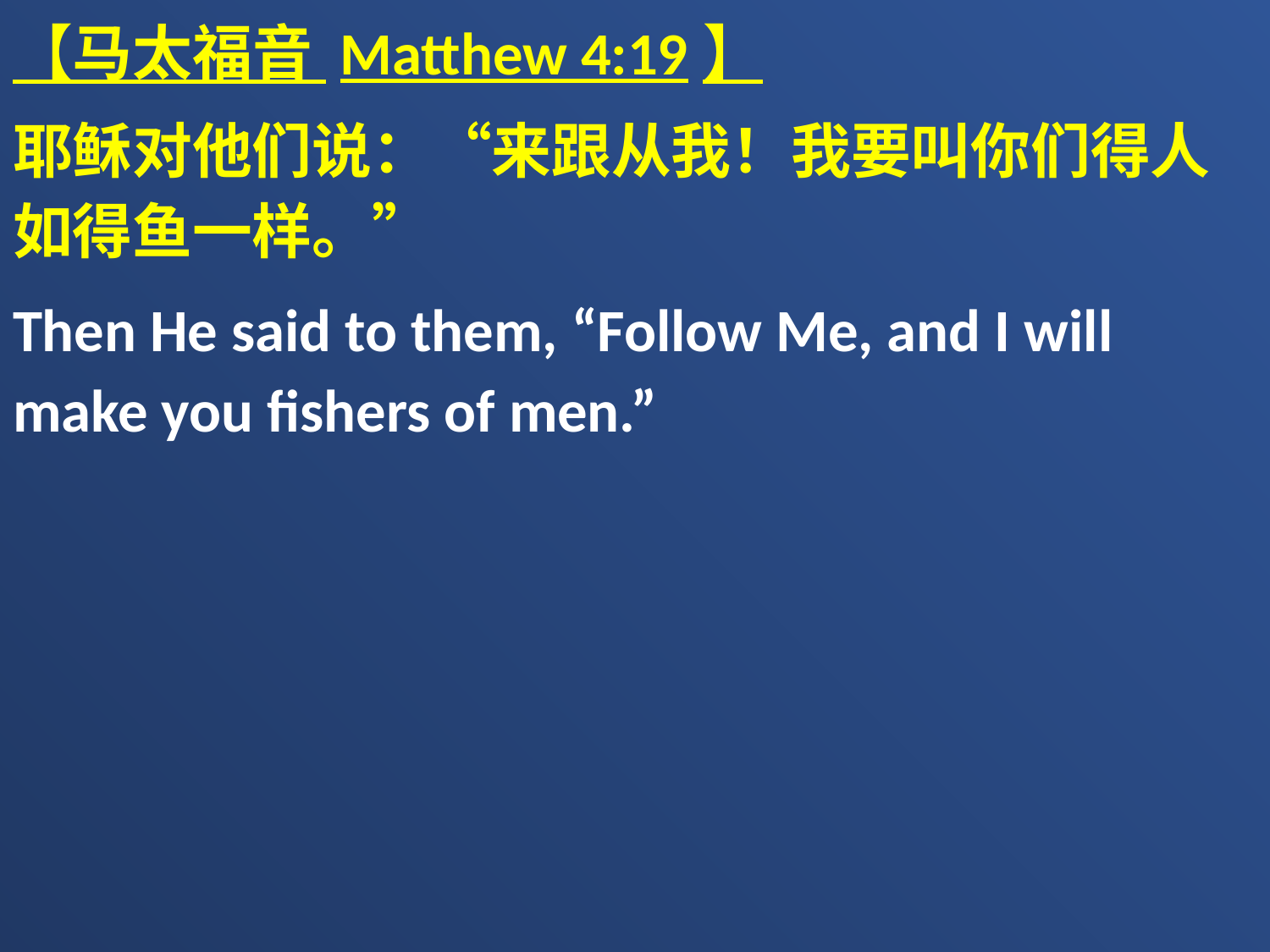

【马太福音 Matthew 4:19】
耶稣对他们说：“来跟从我！我要叫你们得人如得鱼一样。”
Then He said to them, “Follow Me, and I will make you fishers of men.”